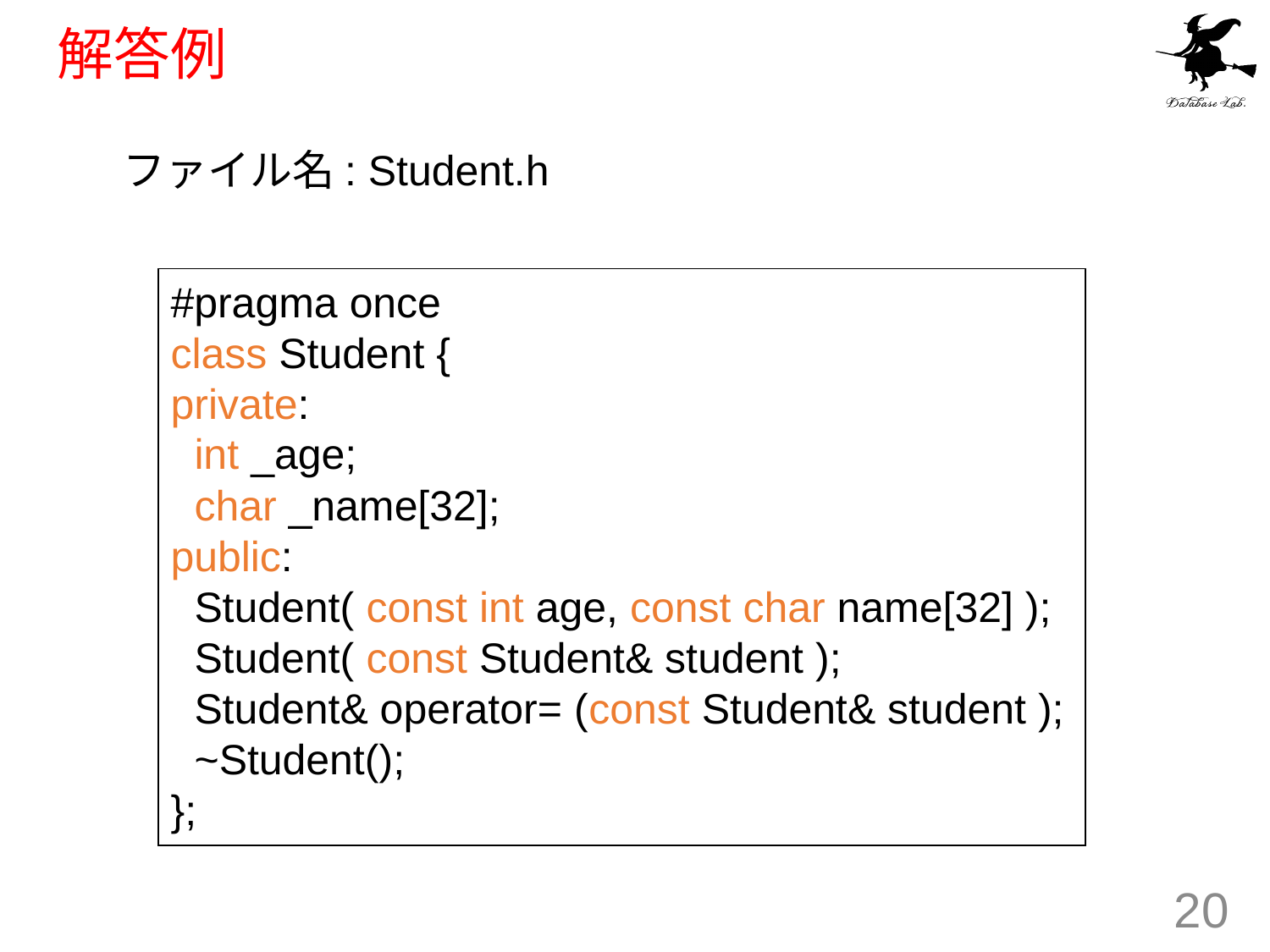

# 解答例
ファイル名: Student.h
#pragma once
class Student {
private:
  int _age;
  char _name[32];
public:
  Student( const int age, const char name[32] );
  Student( const Student& student );
  Student& operator= (const Student& student );
  ~Student();
};
20